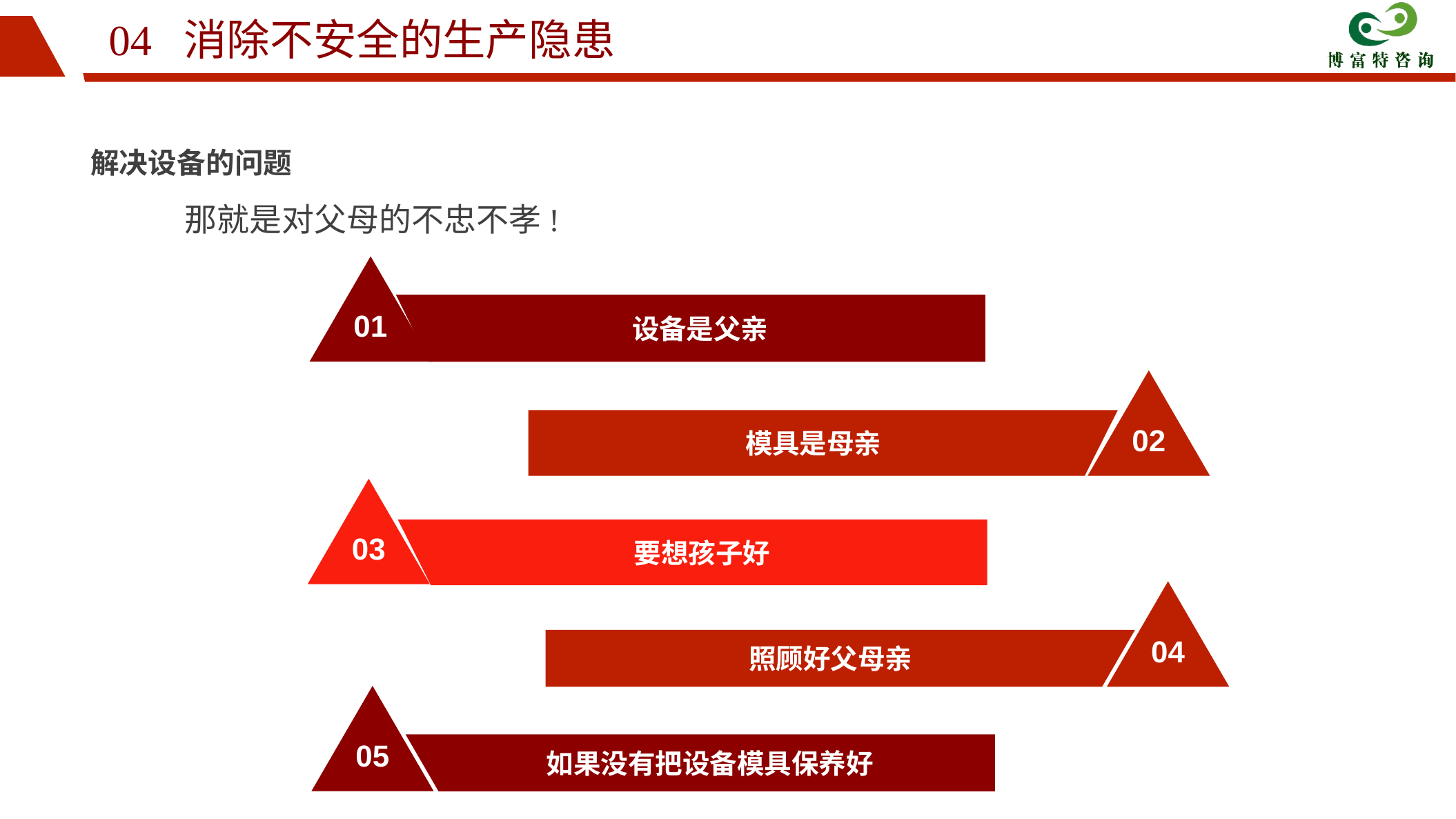

04  消除不安全的生产隐患

解决设备的问题
那就是对父母的不忠不孝!
01
设备是父亲
02
模具是母亲
03
要想孩子好
04
照顾好父母亲
05
如果没有把设备模具保养好